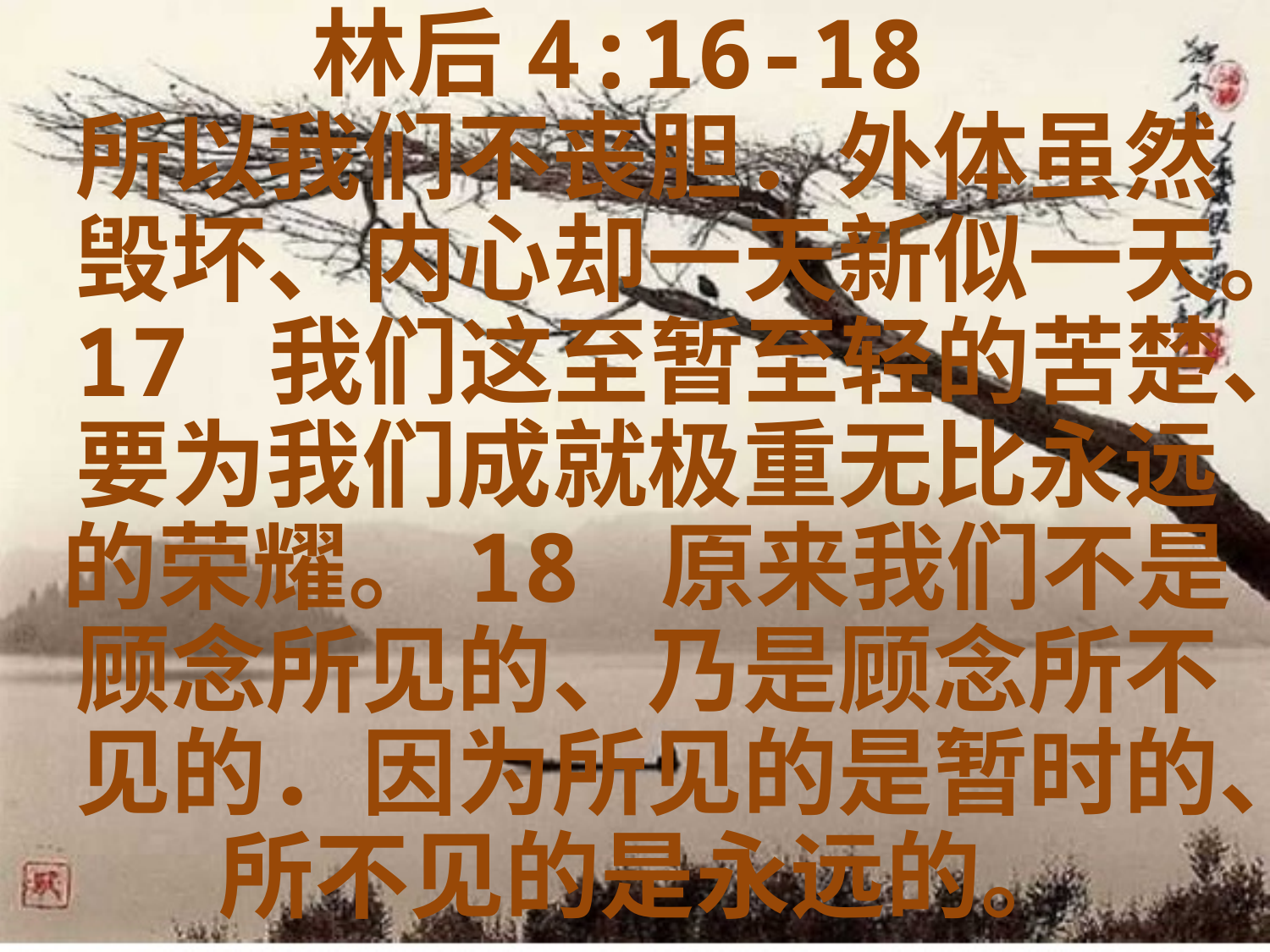

林后4:16-18
所以我们不丧胆．外体虽然毁坏、内心却一天新似一天。17 我们这至暂至轻的苦楚、要为我们成就极重无比永远的荣耀。18 原来我们不是顾念所见的、乃是顾念所不见的．因为所见的是暂时的、所不见的是永远的。